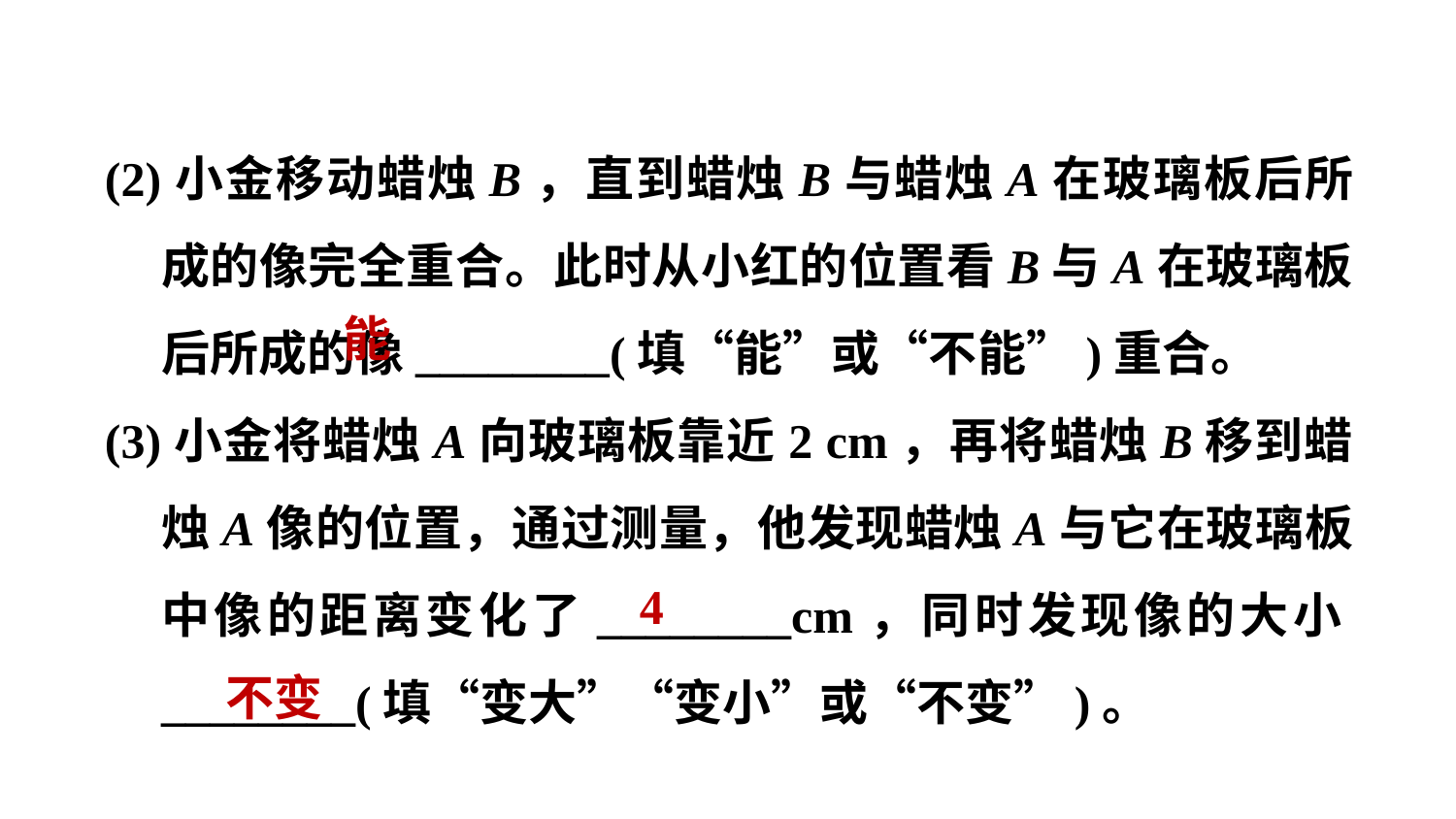

(2)小金移动蜡烛B，直到蜡烛B与蜡烛A在玻璃板后所成的像完全重合。此时从小红的位置看B与A在玻璃板后所成的像________(填“能”或“不能”)重合。
(3)小金将蜡烛A向玻璃板靠近2 cm，再将蜡烛B移到蜡烛A像的位置，通过测量，他发现蜡烛A与它在玻璃板中像的距离变化了________cm，同时发现像的大小________(填“变大”“变小”或“不变”)。
能
4
不变